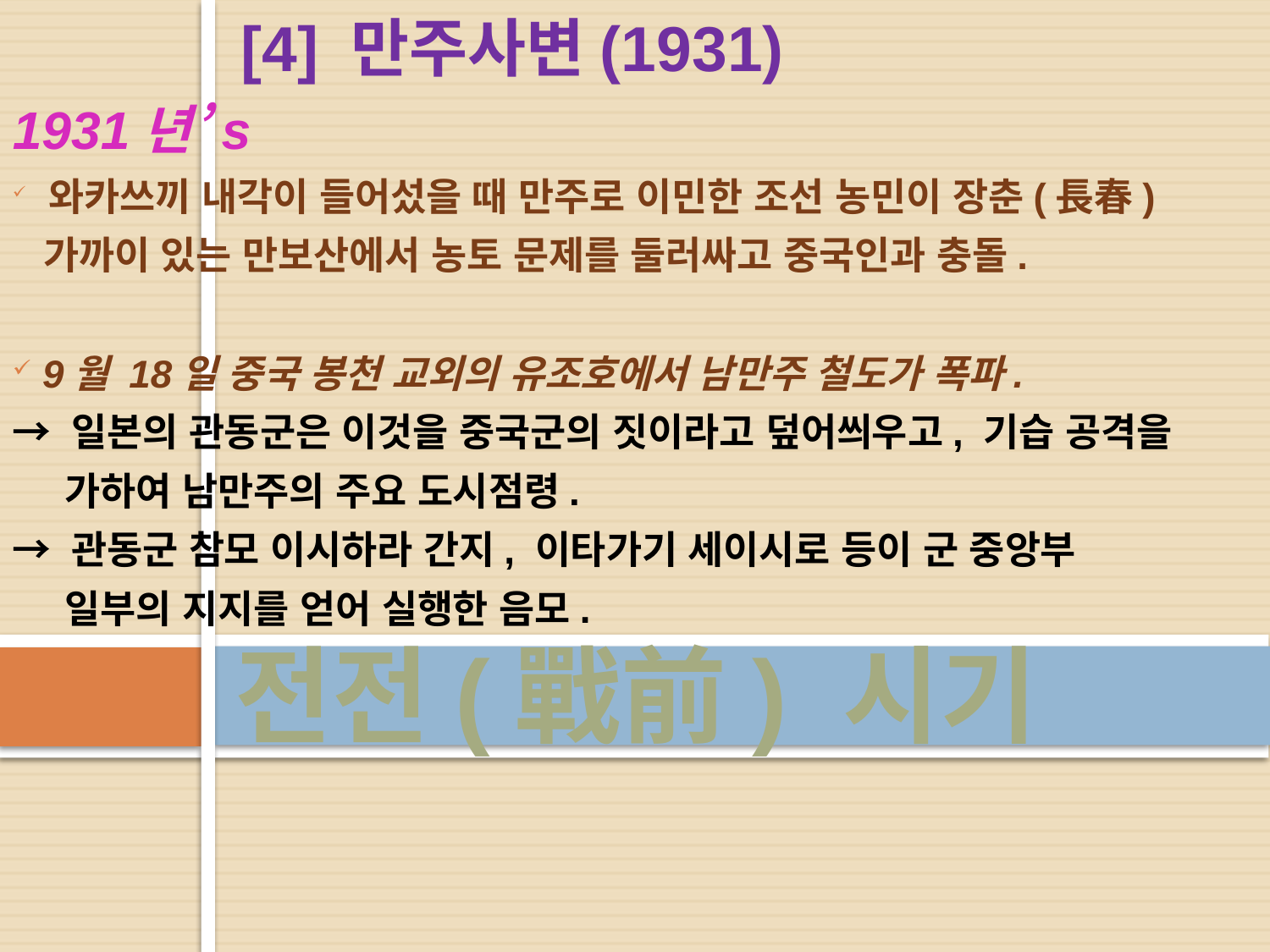

[4] 만주사변(1931)
1931년’s
  와카쓰끼 내각이 들어섰을 때 만주로 이민한 조선 농민이 장춘(長春)
  가까이 있는 만보산에서 농토 문제를 둘러싸고 중국인과 충돌.

 9월 18일 중국 봉천 교외의 유조호에서 남만주 철도가 폭파.
→ 일본의 관동군은 이것을 중국군의 짓이라고 덮어씌우고, 기습 공격을
    가하여 남만주의 주요 도시점령.
→ 관동군 참모 이시하라 간지, 이타가기 세이시로 등이 군 중앙부
    일부의 지지를 얻어 실행한 음모.

# 전전(戰前) 시기